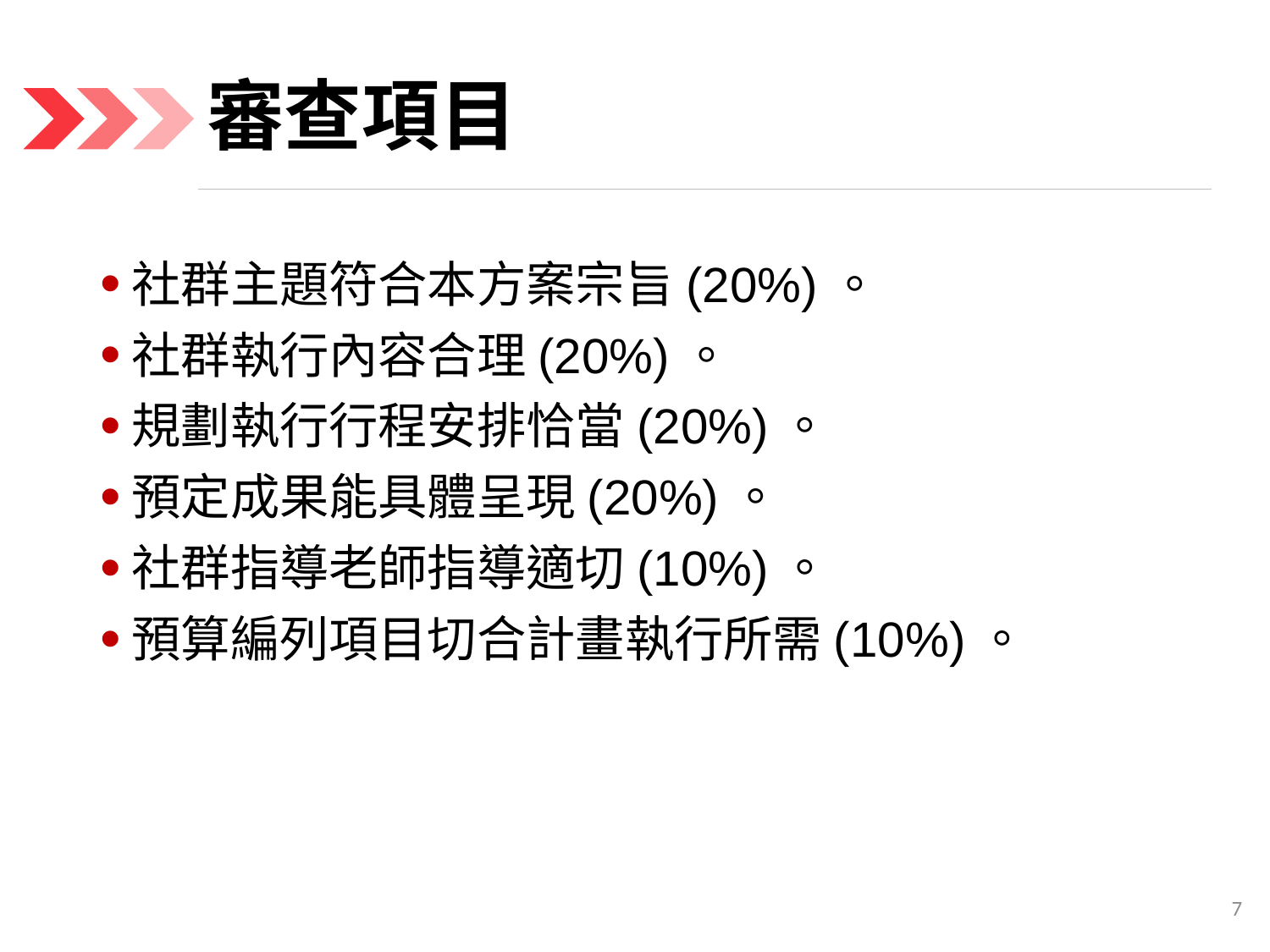

# 審查項目
社群主題符合本方案宗旨(20%)。
社群執行內容合理(20%)。
規劃執行行程安排恰當(20%)。
預定成果能具體呈現(20%)。
社群指導老師指導適切(10%)。
預算編列項目切合計畫執行所需(10%)。

7